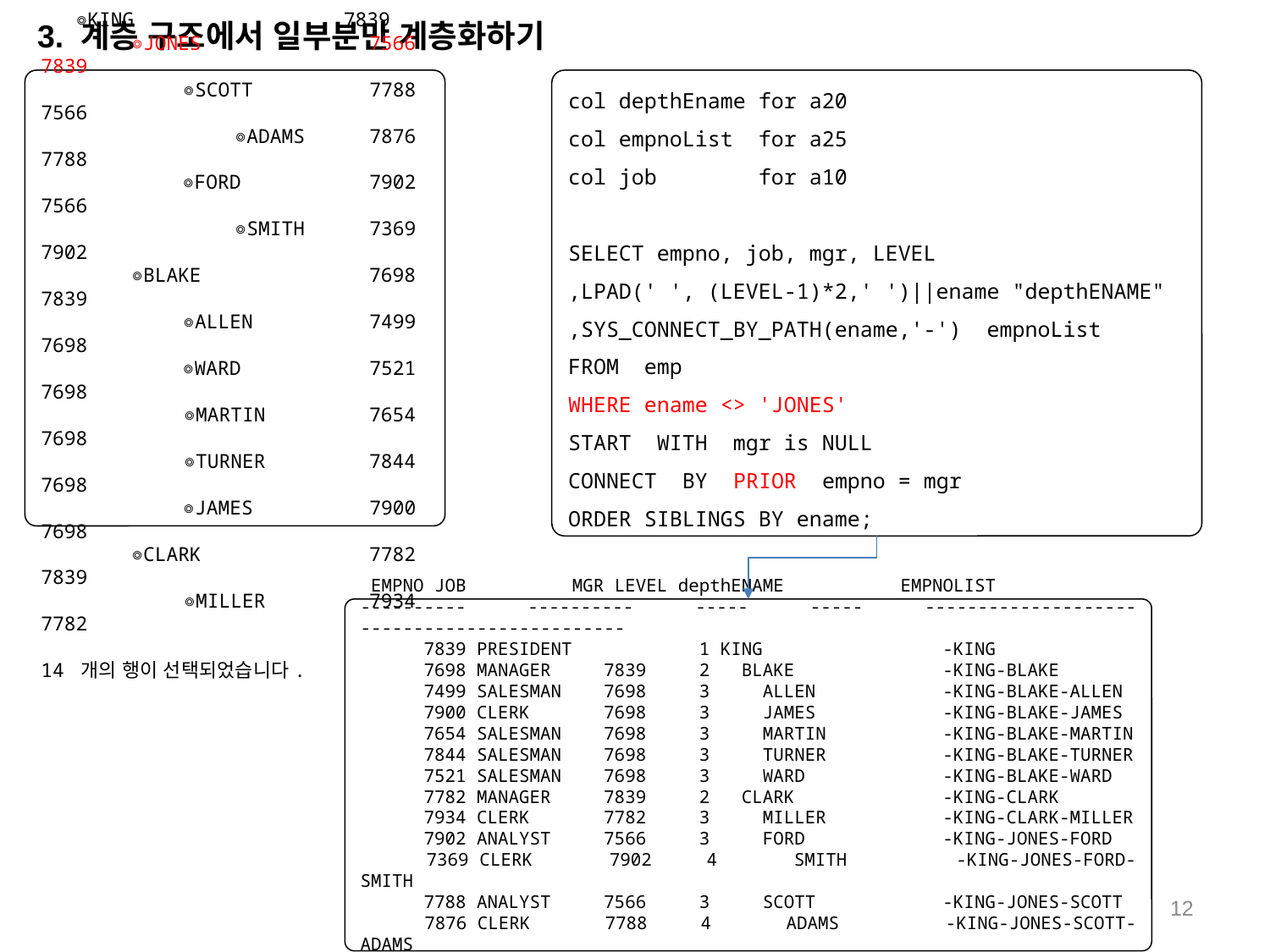

3. 계층 구조에서 일부분만 계층화하기
col depthEname for a20
col empnoList  for a25
col job        for a10

SELECT empno, job, mgr, LEVEL
,LPAD(' ', (LEVEL-1)*2,' ')||ename "depthENAME"
,SYS_CONNECT_BY_PATH(ename,'-')  empnoList
FROM  emp
WHERE ename <> 'JONES'
START  WITH  mgr is NULL
CONNECT  BY  PRIOR  empno = mgr
ORDER SIBLINGS BY ename;
ENAME                     EMPNO   MGR
------------------------- ----- -----
   ◎KING                  7839
       ◎JONES             7566  7839
           ◎SCOTT         7788  7566
               ◎ADAMS     7876  7788
           ◎FORD          7902  7566
               ◎SMITH     7369  7902
       ◎BLAKE             7698  7839
           ◎ALLEN         7499  7698
           ◎WARD          7521  7698
           ◎MARTIN        7654  7698
           ◎TURNER        7844  7698
           ◎JAMES         7900  7698
       ◎CLARK             7782  7839
           ◎MILLER        7934  7782

14 개의 행이 선택되었습니다.
 EMPNO JOB          MGR LEVEL depthENAME           EMPNOLIST
---------- ---------- ----- ----- -------------------- -------------------------
      7839 PRESIDENT            1 KING                 -KING
      7698 MANAGER     7839     2   BLAKE              -KING-BLAKE
      7499 SALESMAN    7698     3     ALLEN            -KING-BLAKE-ALLEN
      7900 CLERK       7698     3     JAMES            -KING-BLAKE-JAMES
      7654 SALESMAN    7698     3     MARTIN           -KING-BLAKE-MARTIN
      7844 SALESMAN    7698     3     TURNER           -KING-BLAKE-TURNER
      7521 SALESMAN    7698     3     WARD             -KING-BLAKE-WARD
      7782 MANAGER     7839     2   CLARK              -KING-CLARK
      7934 CLERK       7782     3     MILLER           -KING-CLARK-MILLER
      7902 ANALYST     7566     3     FORD             -KING-JONES-FORD
      7369 CLERK       7902     4       SMITH          -KING-JONES-FORD-SMITH
      7788 ANALYST     7566     3     SCOTT            -KING-JONES-SCOTT
      7876 CLERK       7788     4       ADAMS          -KING-JONES-SCOTT-ADAMS
13 개의 행이 선택되었습니다.
12